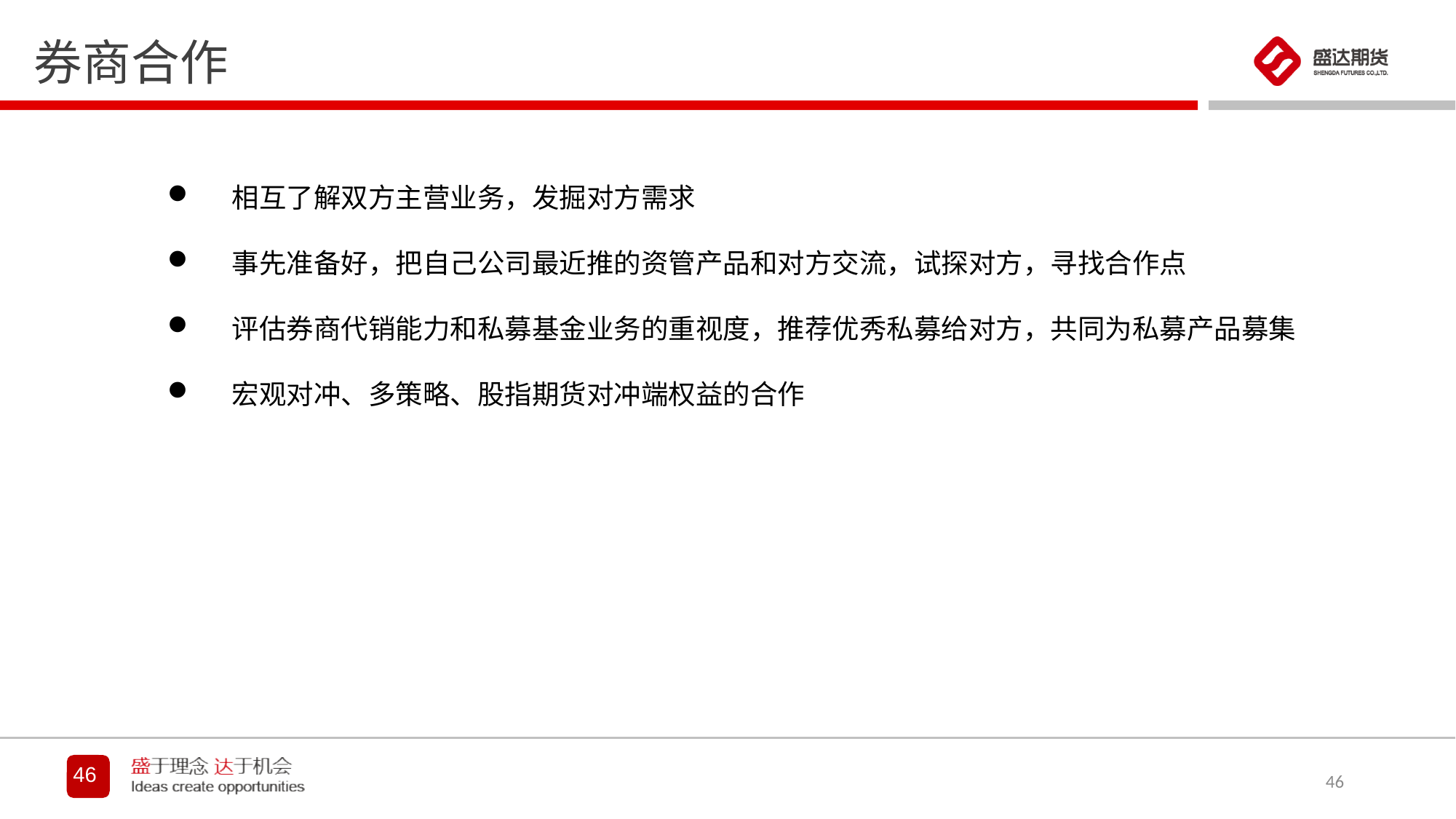

券商合作
     相互了解双方主营业务，发掘对方需求
     事先准备好，把自己公司最近推的资管产品和对方交流，试探对方，寻找合作点
     评估券商代销能力和私募基金业务的重视度，推荐优秀私募给对方，共同为私募产品募集
     宏观对冲、多策略、股指期货对冲端权益的合作
46